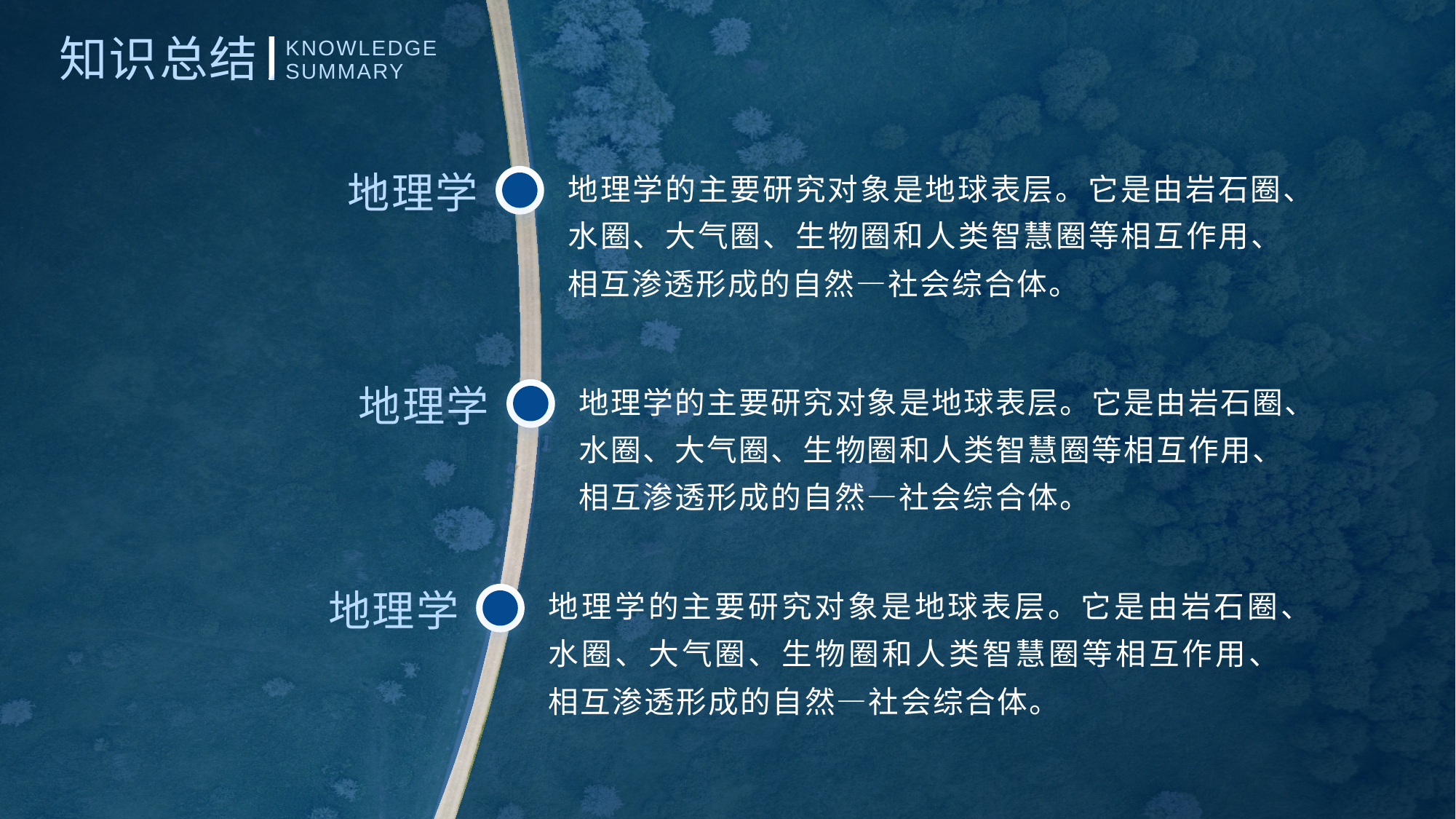

知识总结
KNOWLEDGE
SUMMARY
地理学的主要研究对象是地球表层。它是由岩石圈、水圈、大气圈、生物圈和人类智慧圈等相互作用、相互渗透形成的自然—社会综合体。

地理学
地理学的主要研究对象是地球表层。它是由岩石圈、水圈、大气圈、生物圈和人类智慧圈等相互作用、相互渗透形成的自然—社会综合体。

地理学
地理学的主要研究对象是地球表层。它是由岩石圈、水圈、大气圈、生物圈和人类智慧圈等相互作用、相互渗透形成的自然—社会综合体。

地理学